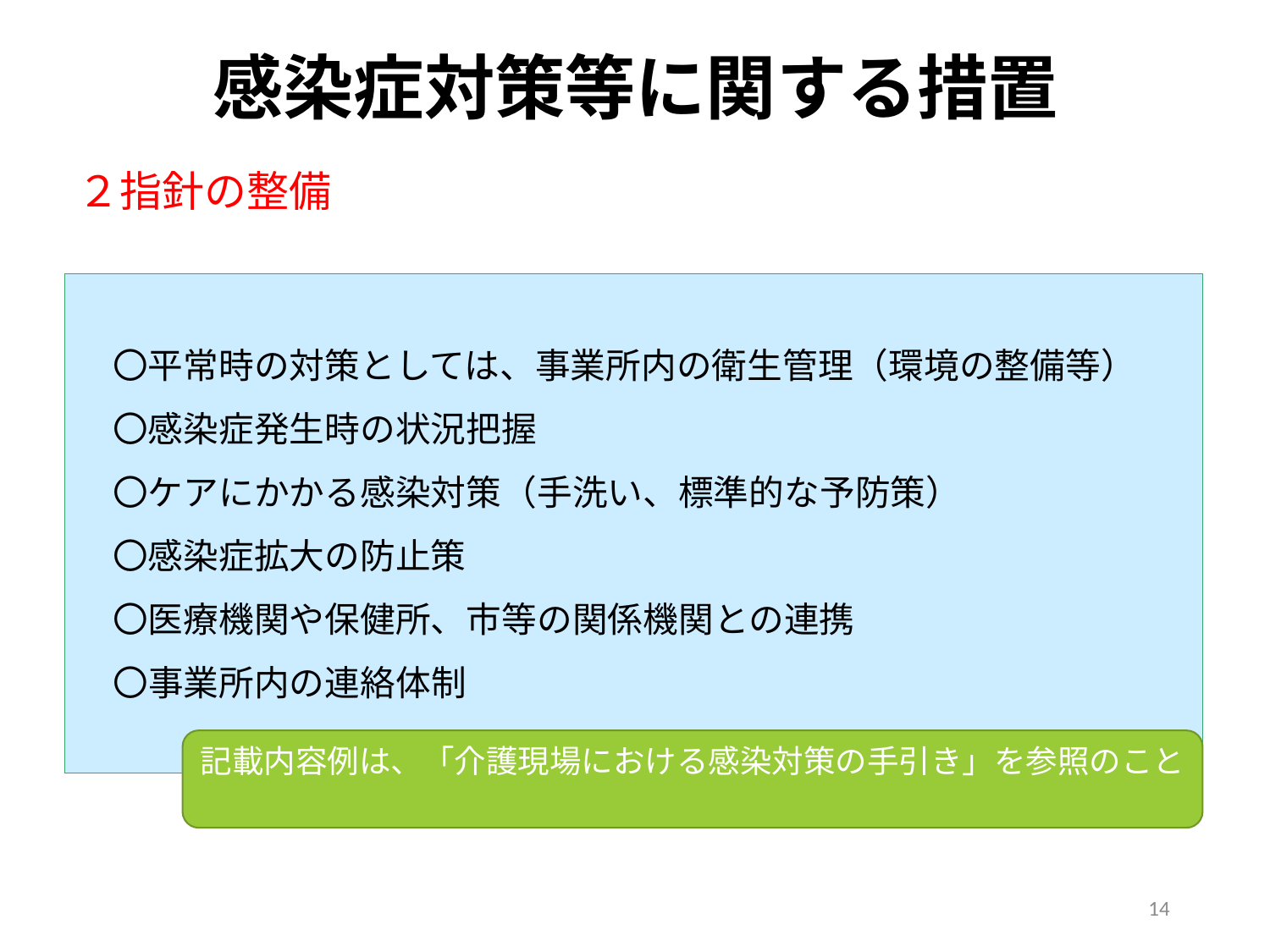

感染症対策等に関する措置
# ２指針の整備
　〇平常時の対策としては、事業所内の衛生管理（環境の整備等）
　〇感染症発生時の状況把握
　〇ケアにかかる感染対策（手洗い、標準的な予防策）
　〇感染症拡大の防止策
　〇医療機関や保健所、市等の関係機関との連携
　〇事業所内の連絡体制
記載内容例は、「介護現場における感染対策の手引き」を参照のこと

14